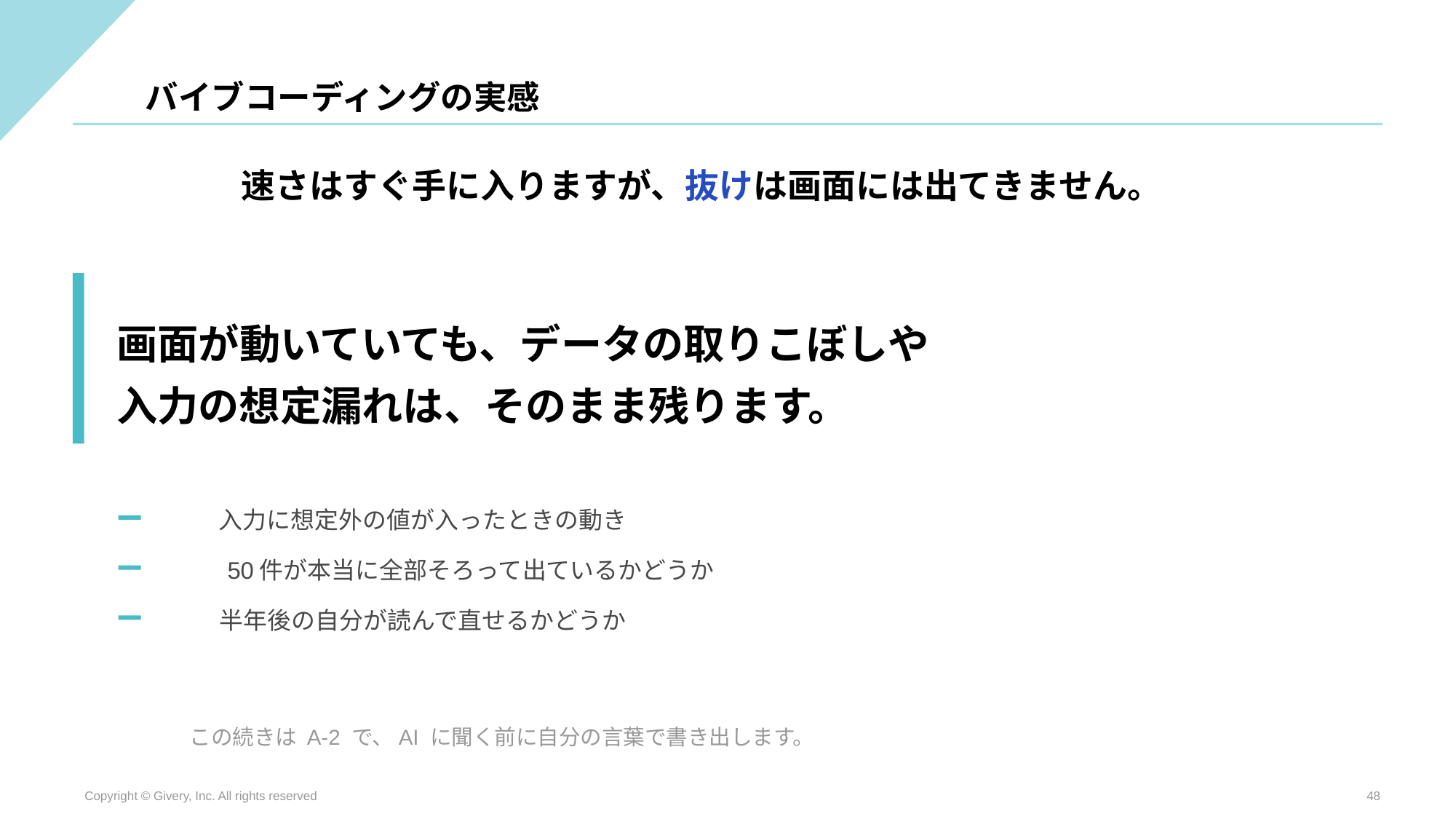

バイブコーディングの実感

速さはすぐ手に入りますが、抜けは画面には出てきません。

画面が動いていても、データの取りこぼしや
入力の想定漏れは、そのまま残ります。
入力に想定外の値が入ったときの動き

50件が本当に全部そろって出ているかどうか

半年後の自分が読んで直せるかどうか

この続きは A-2 で、AI に聞く前に自分の言葉で書き出します。
Copyright © Givery, Inc. All rights reserved
48